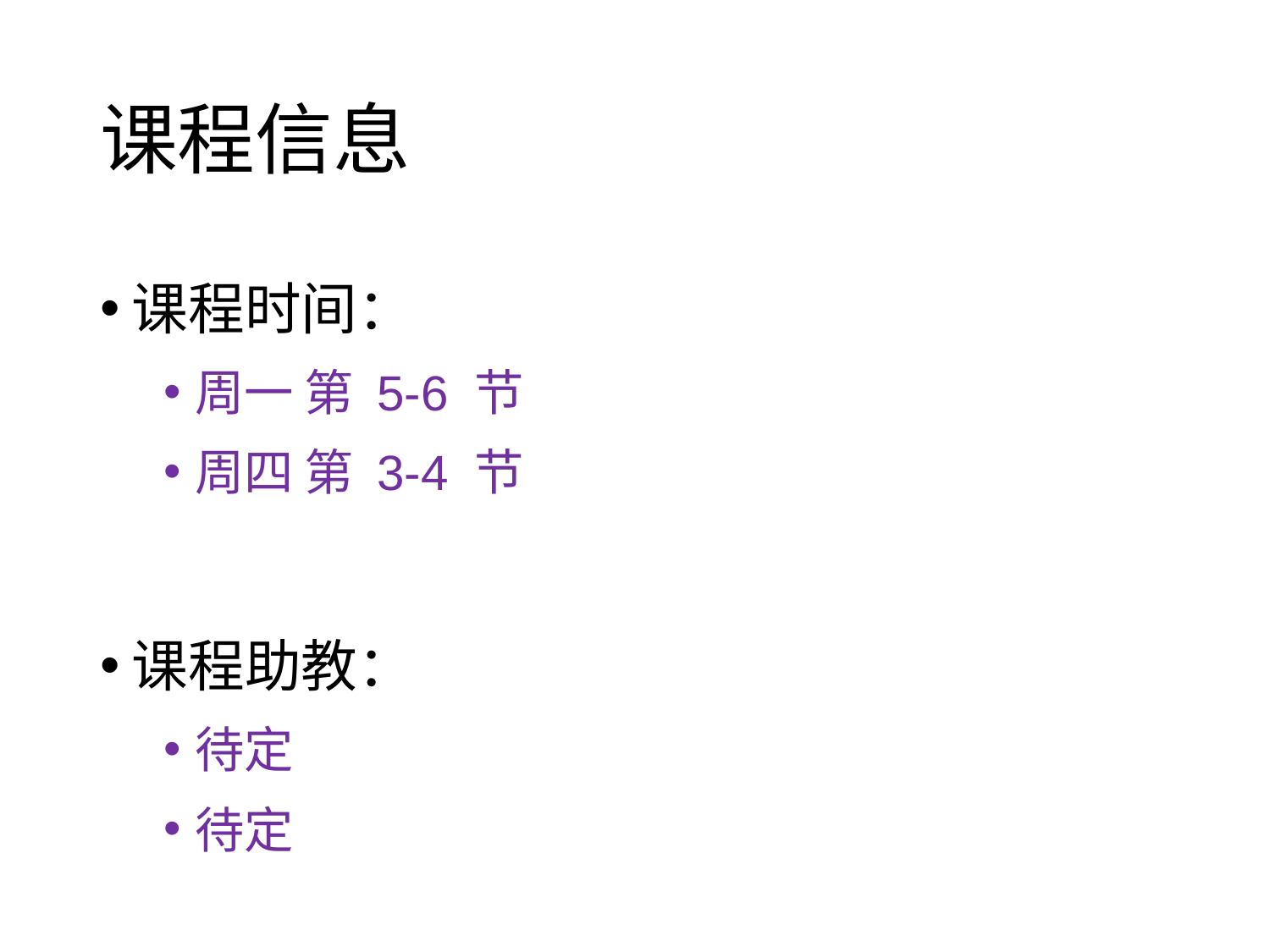

# 课程信息
课程时间：
周一 第 5-6 节
周四 第 3-4 节

课程助教：
待定
待定